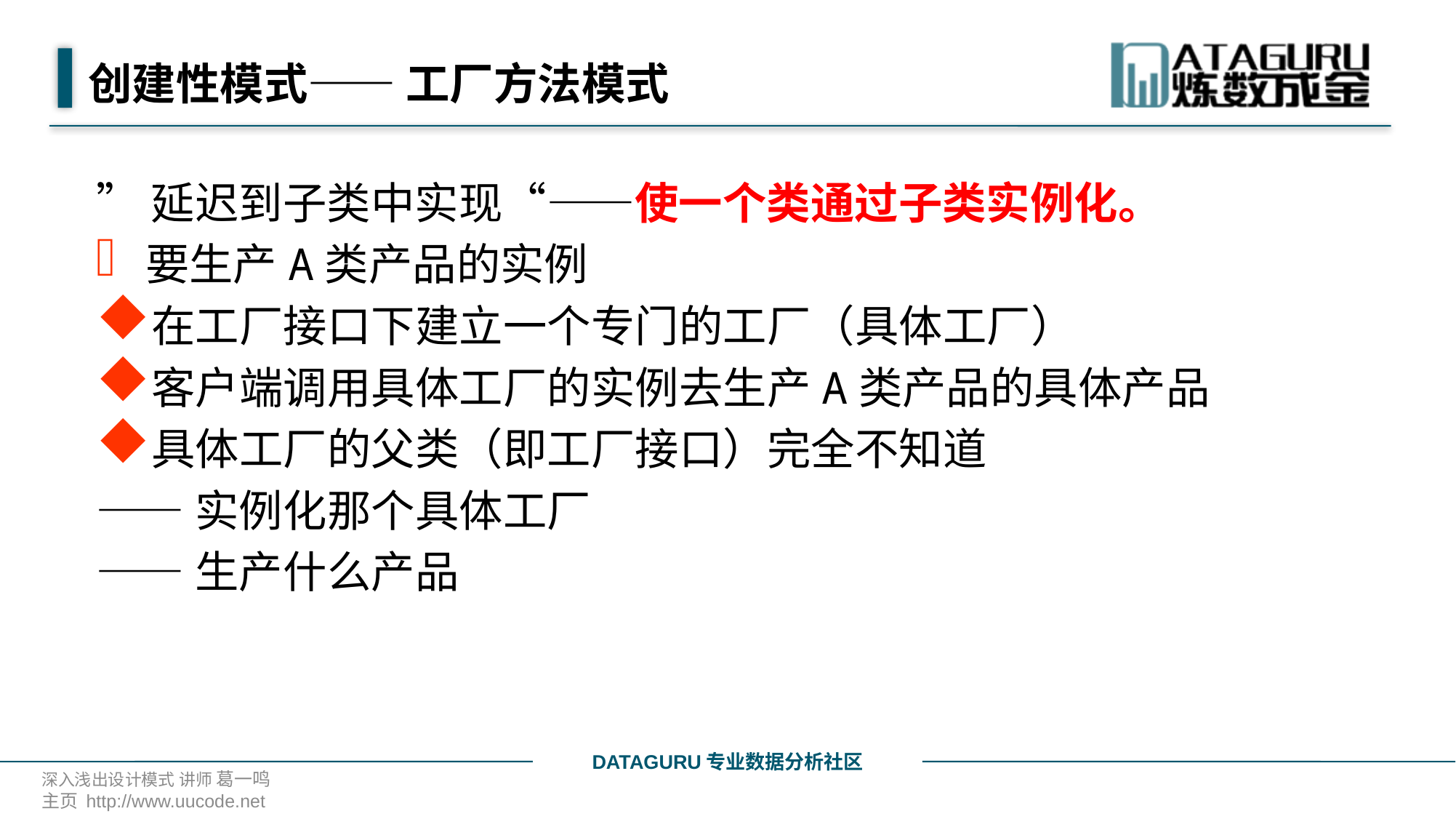

# 创建性模式—— 工厂方法模式
”延迟到子类中实现“——使一个类通过子类实例化。
要生产A类产品的实例
在工厂接口下建立一个专门的工厂（具体工厂）
客户端调用具体工厂的实例去生产A类产品的具体产品
具体工厂的父类（即工厂接口）完全不知道
——实例化那个具体工厂
——生产什么产品